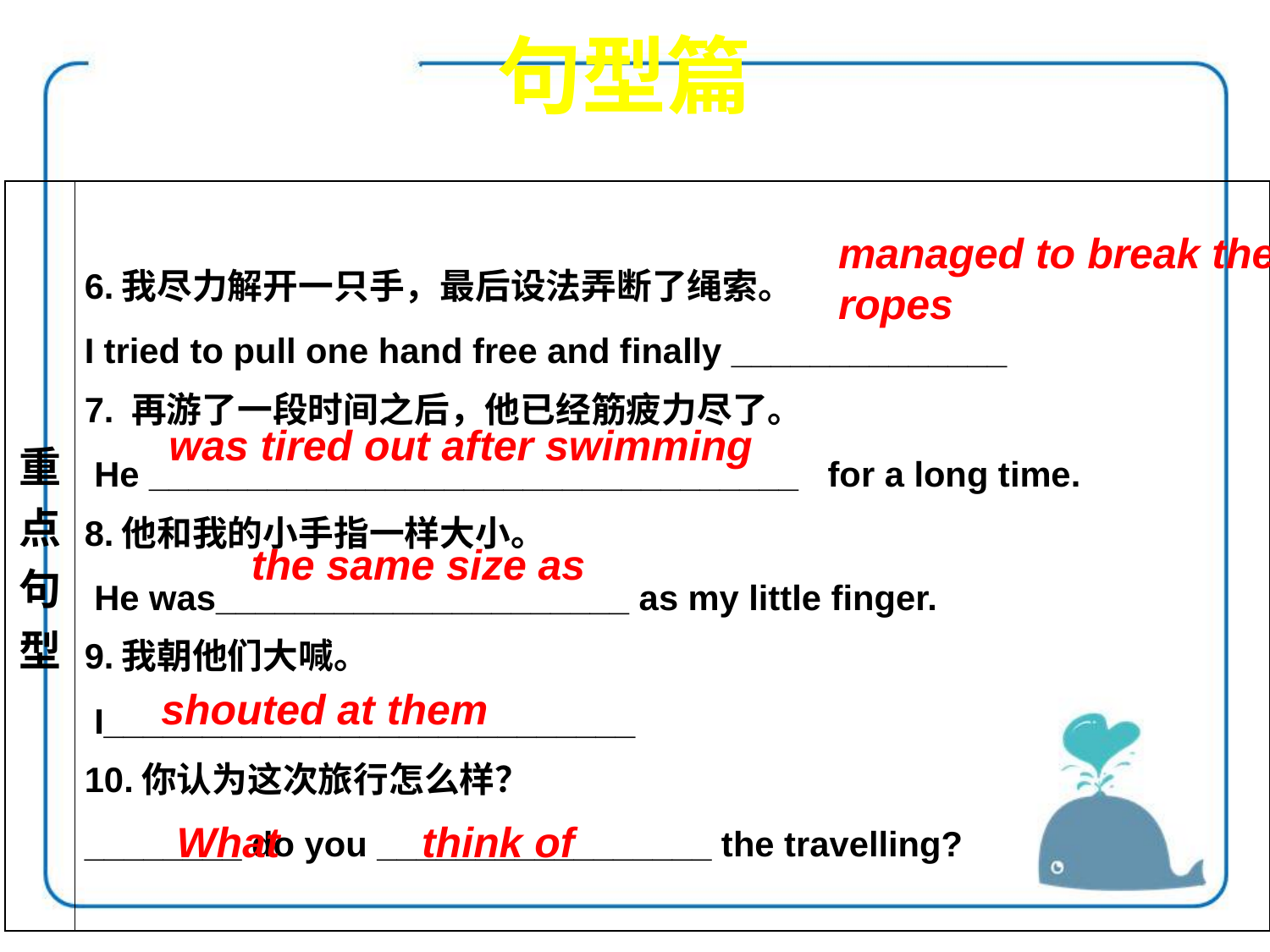

句型篇
| 重点 句型 | 6.我尽力解开一只手，最后设法弄断了绳索。 I tried to pull one hand free and finally \_\_\_\_\_\_\_\_\_\_\_\_\_\_ 7. 再游了一段时间之后，他已经筋疲力尽了。 He \_\_\_\_\_\_\_\_\_\_\_\_\_\_\_\_\_\_\_\_\_\_\_\_\_\_\_\_\_\_\_\_\_ for a long time. 8.他和我的小手指一样大小。 He was\_\_\_\_\_\_\_\_\_\_\_\_\_\_\_\_\_\_\_\_\_ as my little finger. 9.我朝他们大喊。 I\_\_\_\_\_\_\_\_\_\_\_\_\_\_\_\_\_\_\_\_\_\_\_\_\_\_\_ 10.你认为这次旅行怎么样？ \_\_\_\_\_\_\_\_ do you \_\_\_\_\_\_\_\_\_\_\_\_\_\_\_\_\_ the travelling? |
| --- | --- |
managed to break the
ropes
was tired out after swimming
the same size as
shouted at them
What            think of